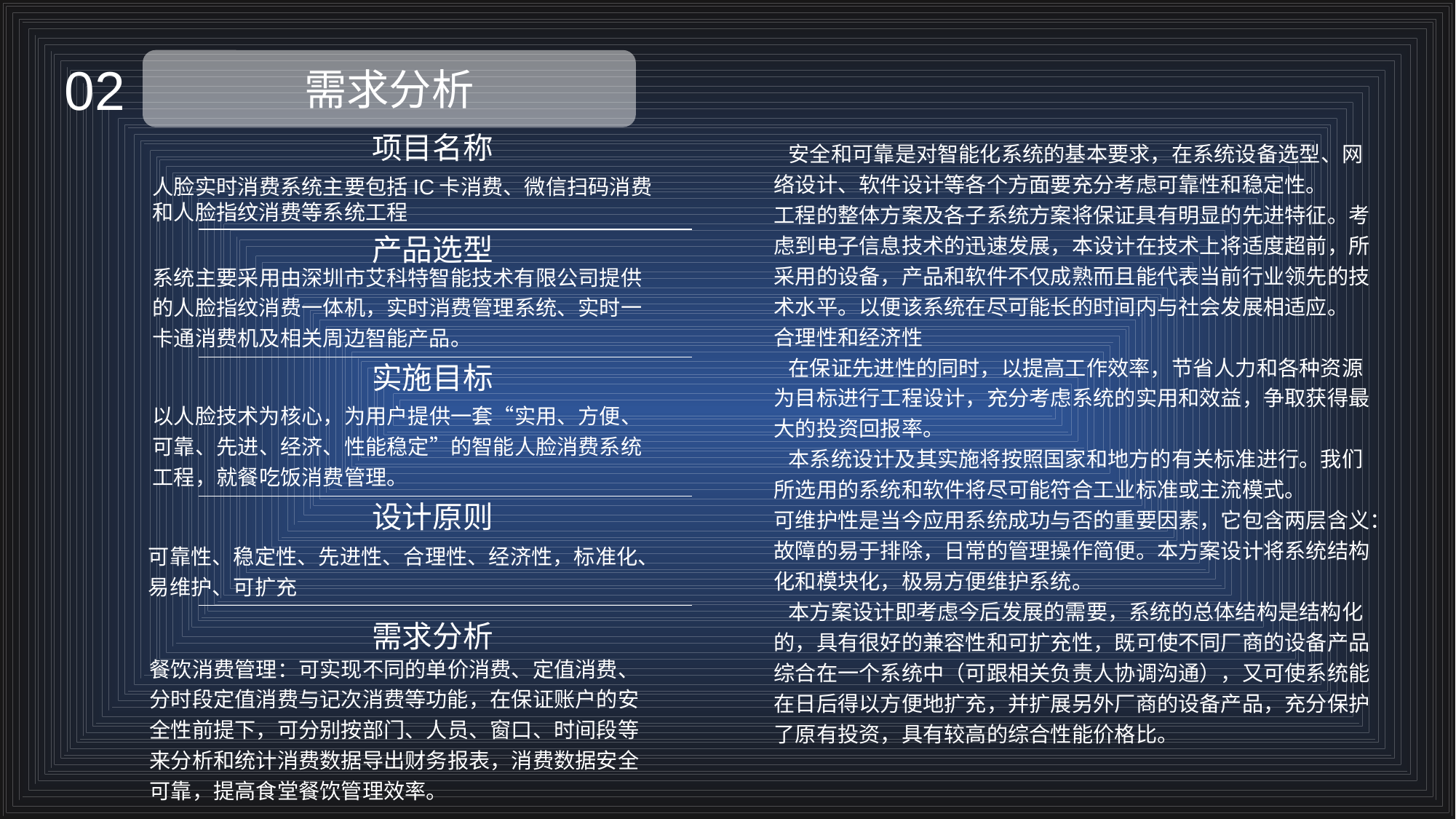

02
需求分析
项目名称
  安全和可靠是对智能化系统的基本要求，在系统设备选型、网络设计、软件设计等各个方面要充分考虑可靠性和稳定性。
工程的整体方案及各子系统方案将保证具有明显的先进特征。考虑到电子信息技术的迅速发展，本设计在技术上将适度超前，所采用的设备，产品和软件不仅成熟而且能代表当前行业领先的技术水平。以便该系统在尽可能长的时间内与社会发展相适应。
合理性和经济性
  在保证先进性的同时，以提高工作效率，节省人力和各种资源为目标进行工程设计，充分考虑系统的实用和效益，争取获得最大的投资回报率。
  本系统设计及其实施将按照国家和地方的有关标准进行。我们所选用的系统和软件将尽可能符合工业标准或主流模式。
可维护性是当今应用系统成功与否的重要因素，它包含两层含义：故障的易于排除，日常的管理操作简便。本方案设计将系统结构化和模块化，极易方便维护系统。
  本方案设计即考虑今后发展的需要，系统的总体结构是结构化的，具有很好的兼容性和可扩充性，既可使不同厂商的设备产品综合在一个系统中（可跟相关负责人协调沟通），又可使系统能在日后得以方便地扩充，并扩展另外厂商的设备产品，充分保护了原有投资，具有较高的综合性能价格比。
人脸实时消费系统主要包括IC卡消费、微信扫码消费和人脸指纹消费等系统工程
产品选型
系统主要采用由深圳市艾科特智能技术有限公司提供的人脸指纹消费一体机，实时消费管理系统、实时一卡通消费机及相关周边智能产品。
实施目标
以人脸技术为核心，为用户提供一套“实用、方便、可靠、先进、经济、性能稳定”的智能人脸消费系统工程，就餐吃饭消费管理。
设计原则
可靠性、稳定性、先进性、合理性、经济性，标准化、易维护、可扩充

需求分析
餐饮消费管理：可实现不同的单价消费、定值消费、分时段定值消费与记次消费等功能，在保证账户的安全性前提下，可分别按部门、人员、窗口、时间段等来分析和统计消费数据导出财务报表，消费数据安全可靠，提高食堂餐饮管理效率。